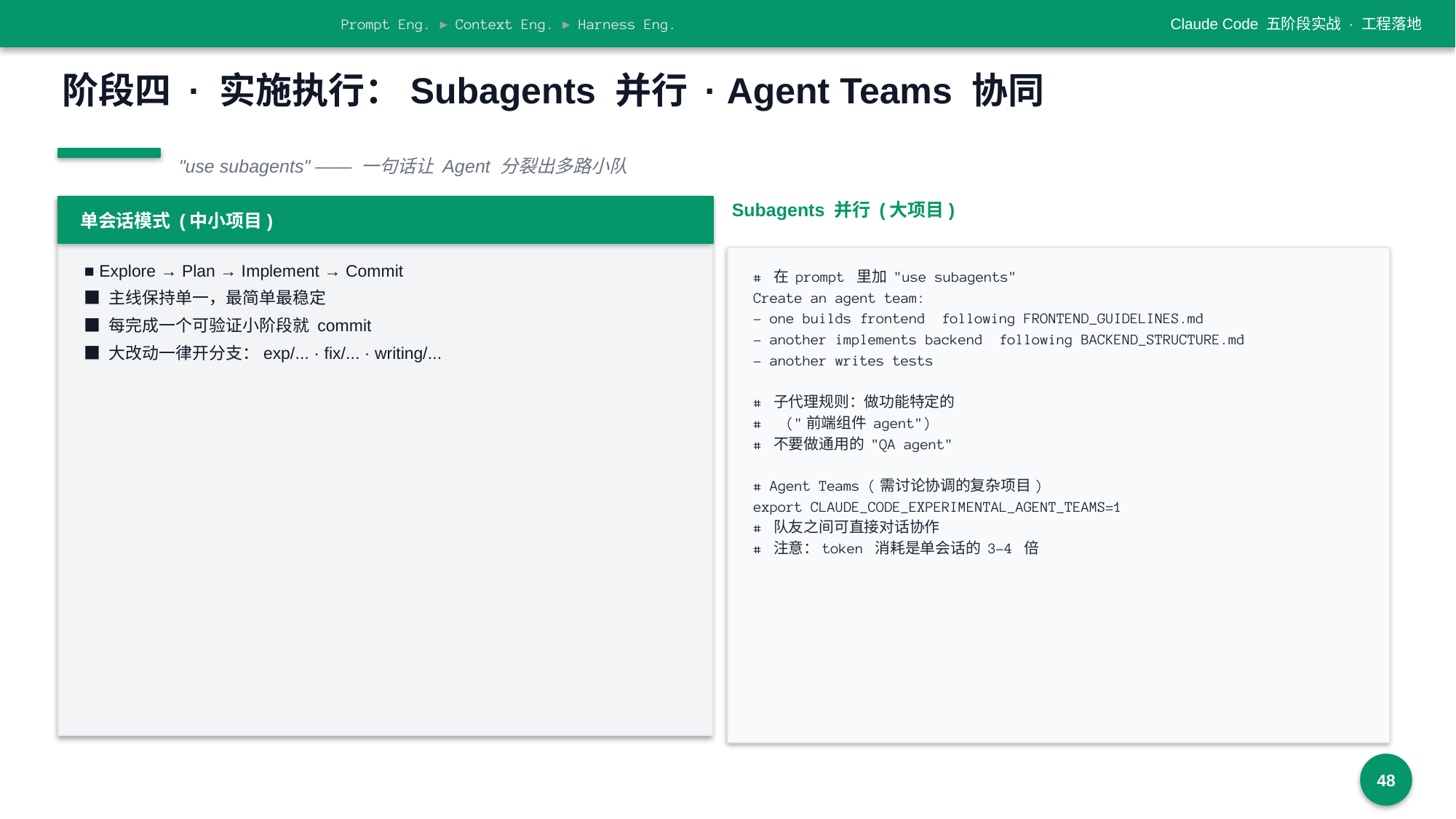

Prompt Eng.  ▸  Context Eng.  ▸  Harness Eng.
Claude Code 五阶段实战 · 工程落地
阶段四 · 实施执行：Subagents 并行 · Agent Teams 协同
"use subagents" —— 一句话让 Agent 分裂出多路小队

单会话模式 (中小项目)
Subagents 并行 (大项目)

■ Explore → Plan → Implement → Commit
■ 主线保持单一，最简单最稳定
■ 每完成一个可验证小阶段就 commit
■ 大改动一律开分支：exp/... · fix/... · writing/...
# 在 prompt 里加 "use subagents"
Create an agent team:
- one builds frontend  following FRONTEND_GUIDELINES.md
- another implements backend  following BACKEND_STRUCTURE.md
- another writes tests

# 子代理规则：做功能特定的
#   ("前端组件 agent")
# 不要做通用的 "QA agent"

# Agent Teams (需讨论协调的复杂项目)
export CLAUDE_CODE_EXPERIMENTAL_AGENT_TEAMS=1
# 队友之间可直接对话协作
# 注意：token 消耗是单会话的 3-4 倍

48